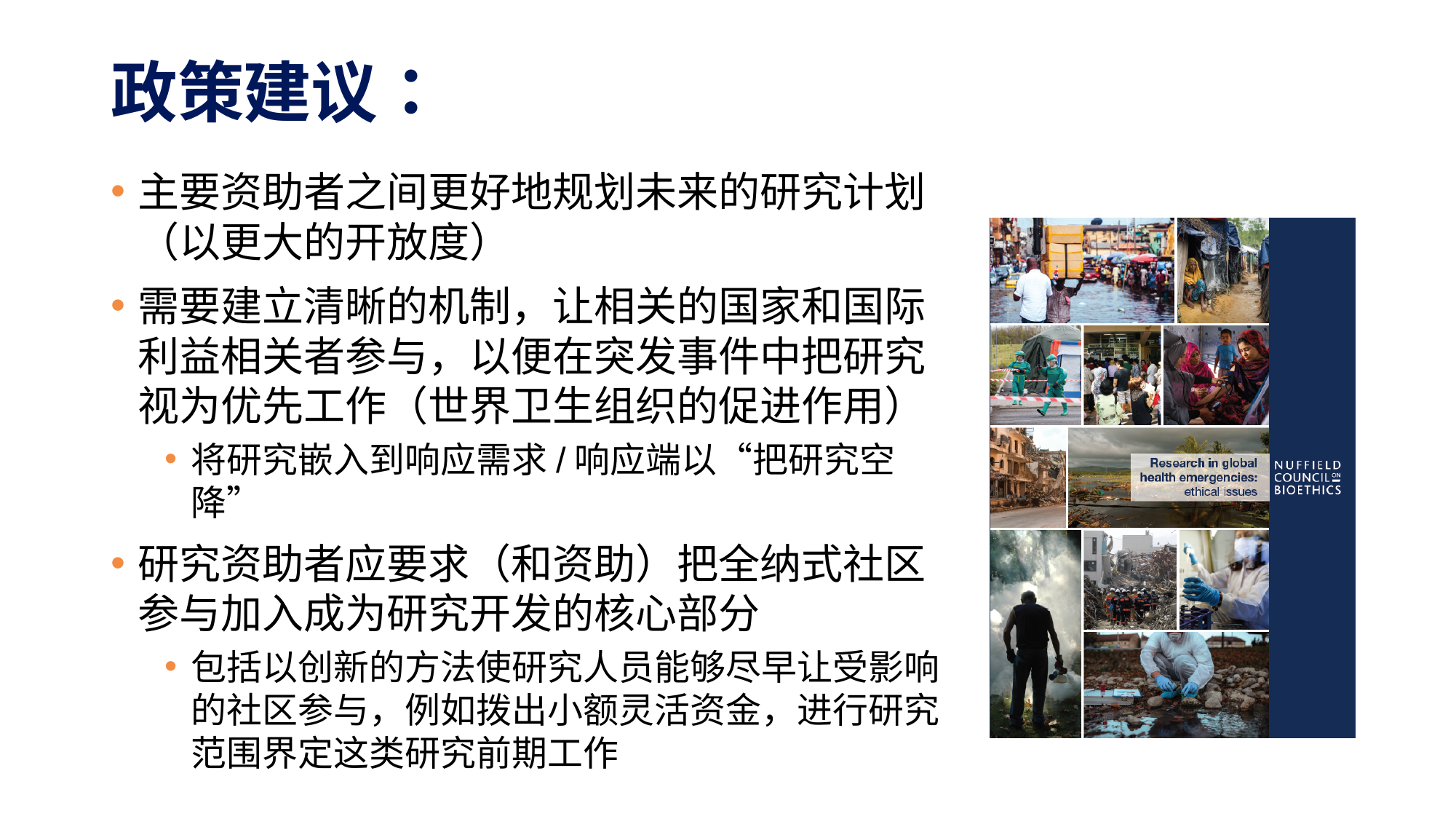

# 政策建议：
主要资助者之间更好地规划未来的研究计划（以更大的开放度）
需要建立清晰的机制，让相关的国家和国际利益相关者参与，以便在突发事件中把研究视为优先工作（世界卫生组织的促进作用）
将研究嵌入到响应需求/响应端以“把研究空降”
研究资助者应要求（和资助）把全纳式社区参与加入成为研究开发的核心部分
包括以创新的方法使研究人员能够尽早让受影响的社区参与，例如拨出小额灵活资金，进行研究范围界定这类研究前期工作